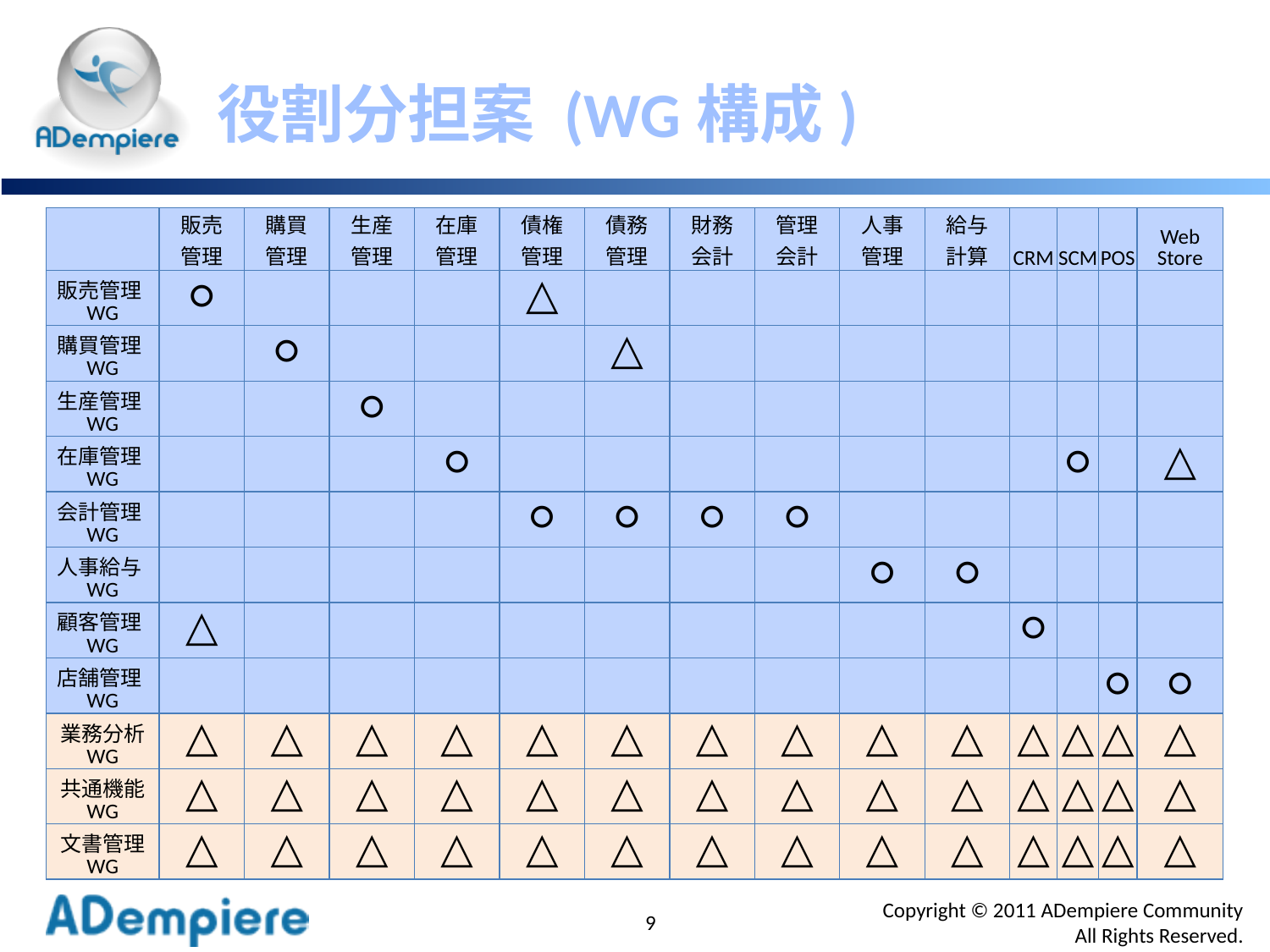

# 役割分担案 (WG構成)
|  | 販売 管理 | 購買 管理 | 生産 管理 | 在庫 管理 | 債権 管理 | 債務 管理 | 財務 会計 | 管理 会計 | 人事 管理 | 給与 計算 | CRM | SCM | POS | Web Store |
| --- | --- | --- | --- | --- | --- | --- | --- | --- | --- | --- | --- | --- | --- | --- |
| 販売管理WG | ○ |  |  |  | △ |  |  |  |  |  |  |  |  |  |
| 購買管理WG |  | ○ |  |  |  | △ |  |  |  |  |  |  |  |  |
| 生産管理WG |  |  | ○ |  |  |  |  |  |  |  |  |  |  |  |
| 在庫管理WG |  |  |  | ○ |  |  |  |  |  |  |  | ○ |  | △ |
| 会計管理WG |  |  |  |  | ○ | ○ | ○ | ○ |  |  |  |  |  |  |
| 人事給与WG |  |  |  |  |  |  |  |  | ○ | ○ |  |  |  |  |
| 顧客管理WG | △ |  |  |  |  |  |  |  |  |  | ○ |  |  |  |
| 店舗管理WG |  |  |  |  |  |  |  |  |  |  |  |  | ○ | ○ |
| 業務分析 WG | △ | △ | △ | △ | △ | △ | △ | △ | △ | △ | △ | △ | △ | △ |
| 共通機能 WG | △ | △ | △ | △ | △ | △ | △ | △ | △ | △ | △ | △ | △ | △ |
| 文書管理 WG | △ | △ | △ | △ | △ | △ | △ | △ | △ | △ | △ | △ | △ | △ |